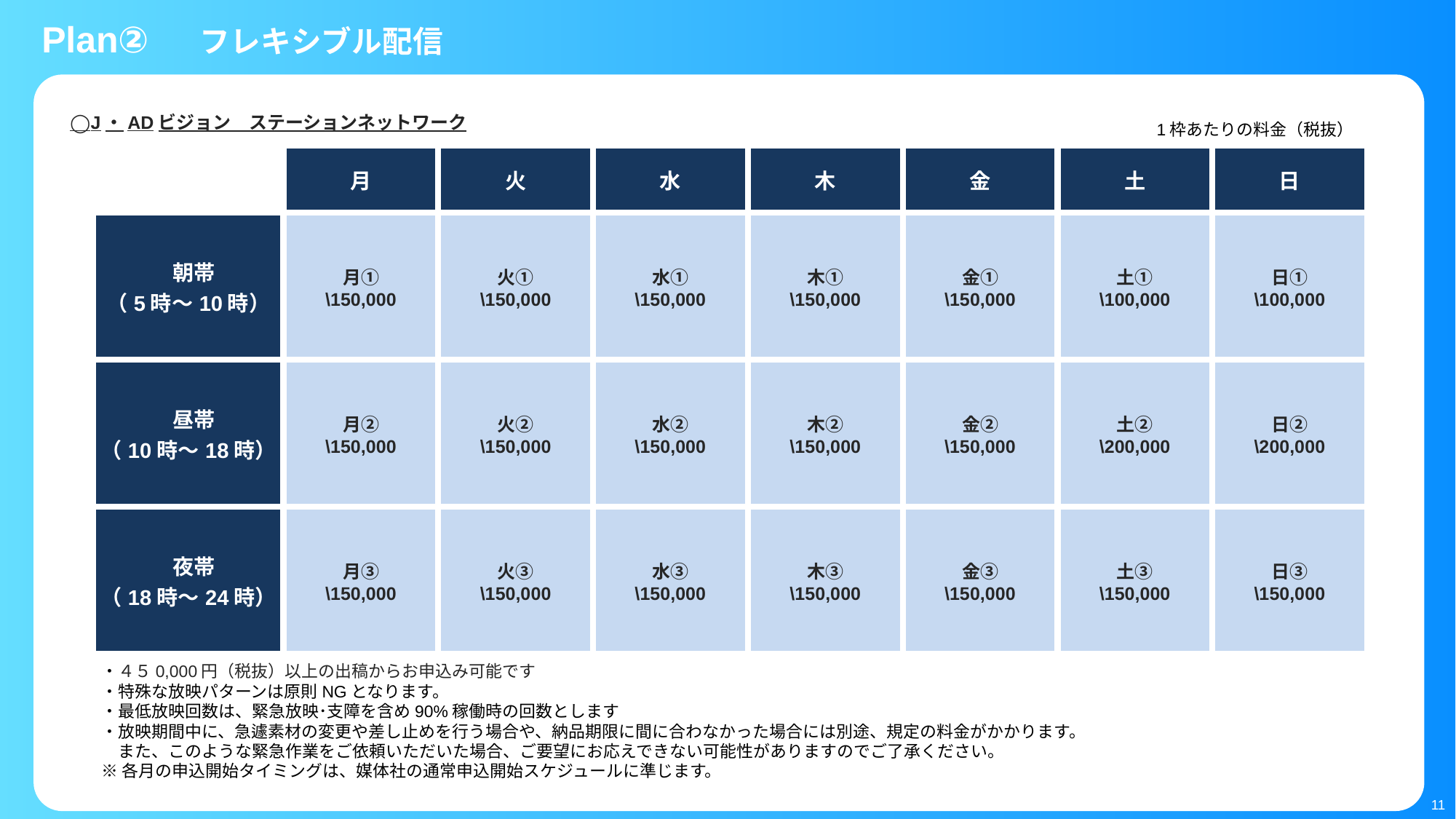

Plan②　フレキシブル配信
◯J・ADビジョン　ステーションネットワーク
1枠あたりの料金（税抜）
|  | 月 | 火 | 水 | 木 | 金 | 土 | 日 |
| --- | --- | --- | --- | --- | --- | --- | --- |
| 朝帯 （5時～10時） | 月➀ \150,000 | 火➀ \150,000 | 水➀ \150,000 | 木➀ \150,000 | 金➀ \150,000 | 土➀ \100,000 | 日➀ \100,000 |
| 昼帯 （10時～18時） | 月② \150,000 | 火② \150,000 | 水② \150,000 | 木② \150,000 | 金② \150,000 | 土② \200,000 | 日② \200,000 |
| 夜帯 （18時～24時） | 月➂ \150,000 | 火➂ \150,000 | 水➂ \150,000 | 木➂ \150,000 | 金➂ \150,000 | 土➂ \150,000 | 日➂ \150,000 |
・４５0,000円（税抜）以上の出稿からお申込み可能です
・特殊な放映パターンは原則NGとなります。
・最低放映回数は、緊急放映･支障を含め90%稼働時の回数とします
・放映期間中に、急遽素材の変更や差し止めを行う場合や、納品期限に間に合わなかった場合には別途、規定の料金がかかります。
　また、このような緊急作業をご依頼いただいた場合、ご要望にお応えできない可能性がありますのでご了承ください。
※各月の申込開始タイミングは、媒体社の通常申込開始スケジュールに準じます。